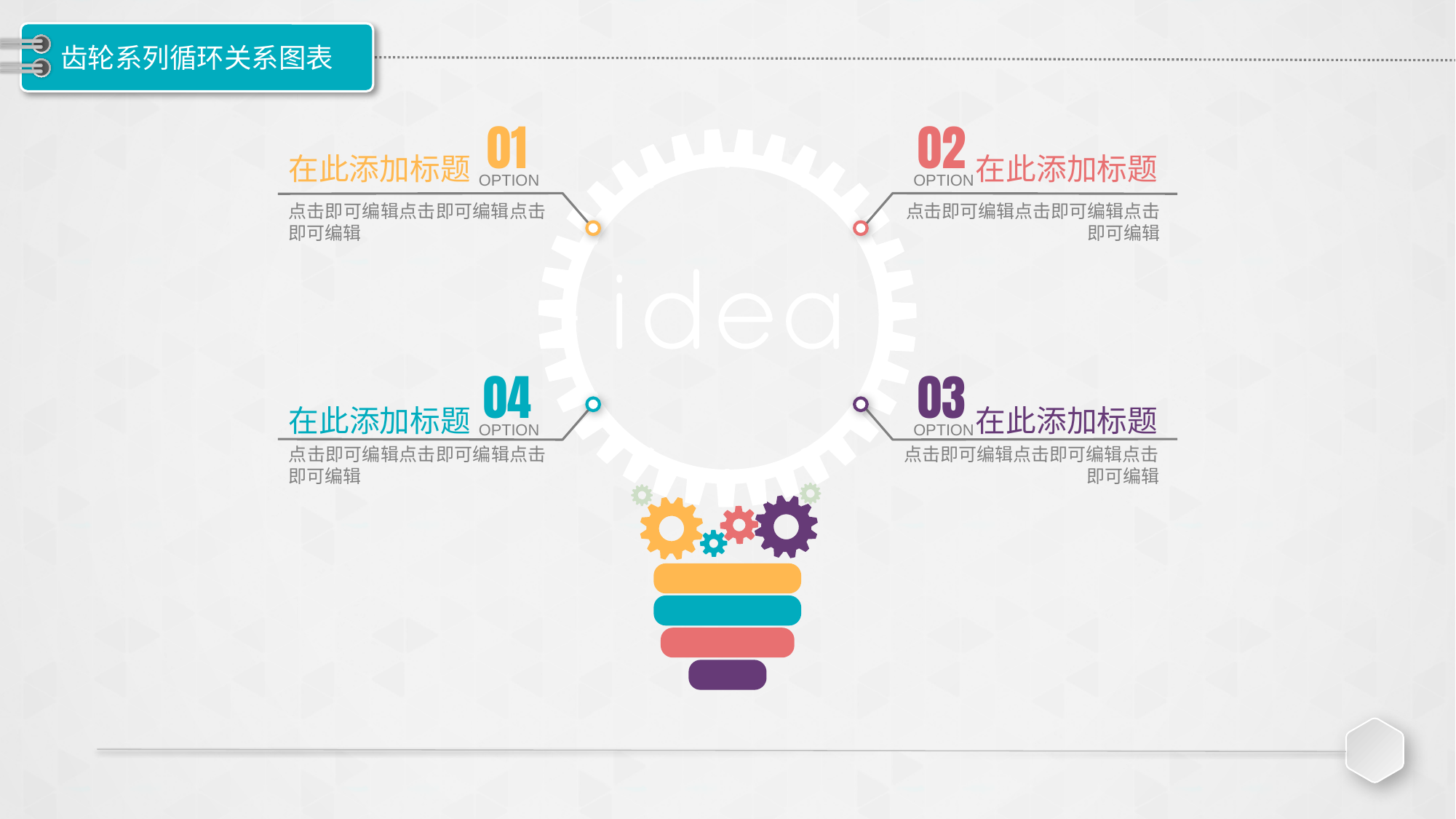

# 齿轮系列循环关系图表
01
OPTION
02
OPTION

在此添加标题

点击即可编辑点击即可编辑点击即可编辑
在此添加标题

点击即可编辑点击即可编辑点击即可编辑

04
OPTION
03
OPTION
点击即可编辑点击即可编辑点击即可编辑
在此添加标题

点击即可编辑点击即可编辑点击即可编辑
在此添加标题

125